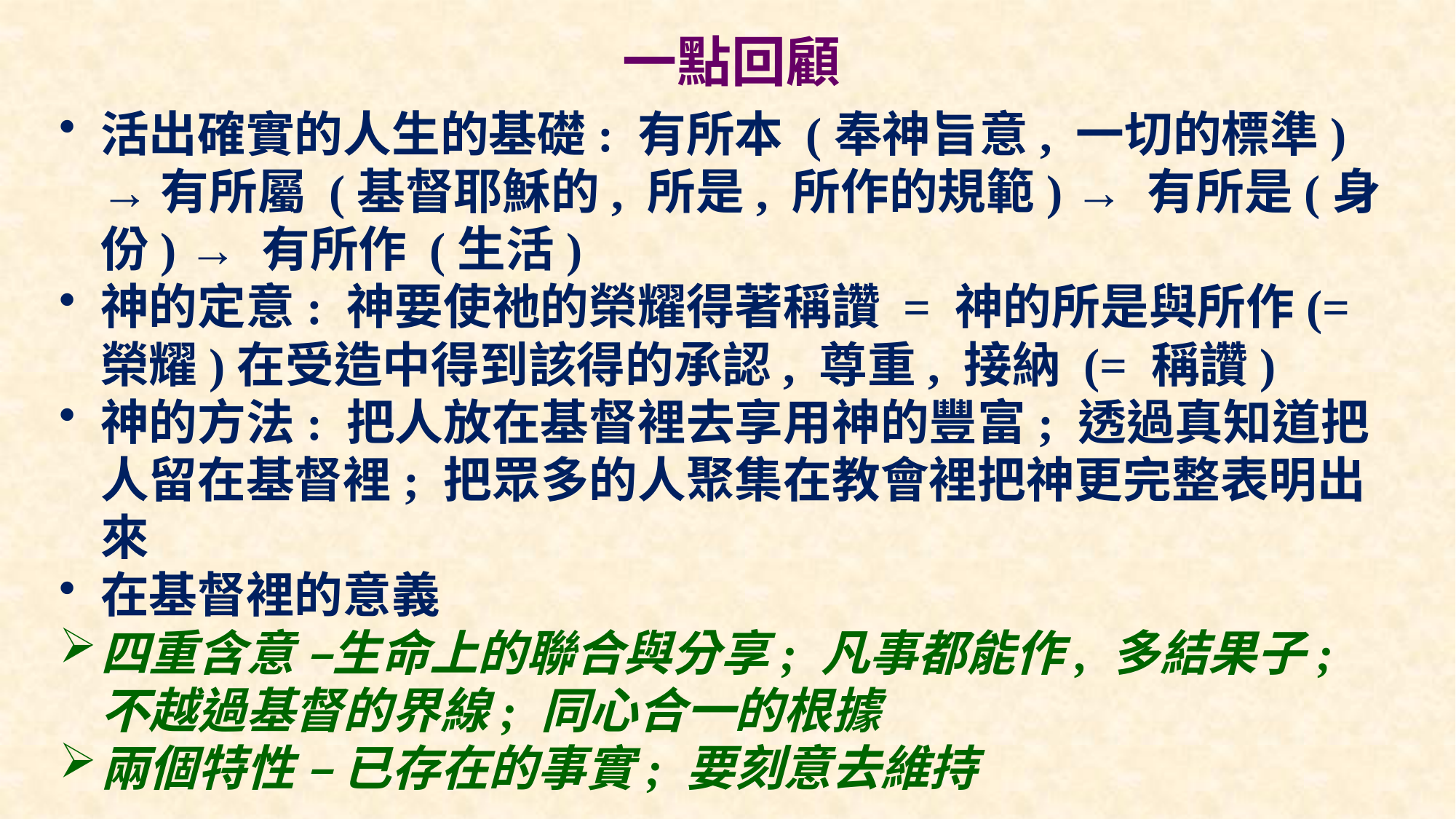

# 一點回顧
活出確實的人生的基礎: 有所本 (奉神旨意, 一切的標準) →有所屬 (基督耶穌的, 所是, 所作的規範) → 有所是(身份) → 有所作 (生活)
神的定意: 神要使祂的榮耀得著稱讚 = 神的所是與所作(= 榮耀)在受造中得到該得的承認, 尊重, 接納 (= 稱讚)
神的方法: 把人放在基督裡去享用神的豐富; 透過真知道把人留在基督裡; 把眾多的人聚集在教會裡把神更完整表明出來
在基督裡的意義
四重含意 –生命上的聯合與分享; 凡事都能作, 多結果子; 不越過基督的界線; 同心合一的根據
兩個特性 – 已存在的事實; 要刻意去維持